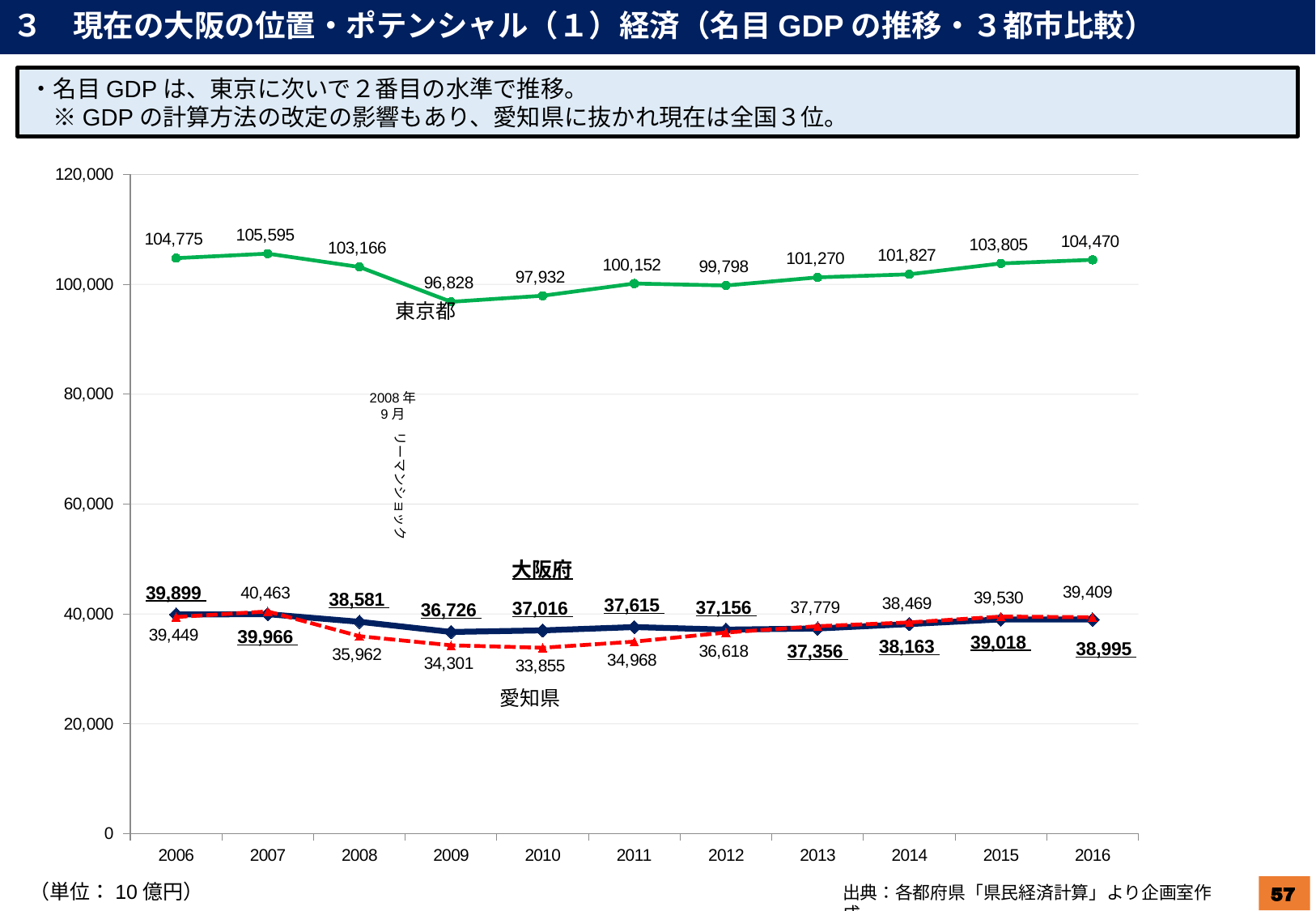

３　現在の大阪の位置・ポテンシャル（１）経済（名目GDPの推移・３都市比較）
・名目GDPは、東京に次いで２番目の水準で推移。
　※GDPの計算方法の改定の影響もあり、愛知県に抜かれ現在は全国３位。

### Chart

| Category | 大阪府 | 東京都 | 愛知県 |
|---|---|---|---|
| 2006 | 39899.0 | 104775.0 | 39449.0 |
| 2007 | 39966.0 | 105595.0 | 40463.0 |
| 2008 | 38581.0 | 103166.0 | 35962.0 |
| 2009 | 36726.0 | 96828.0 | 34301.0 |
| 2010 | 37016.0 | 97932.0 | 33855.0 |
| 2011 | 37615.0 | 100152.0 | 34968.0 |
| 2012 | 37156.0 | 99798.0 | 36618.0 |
| 2013 | 37356.0 | 101270.0 | 37779.0 |
| 2014 | 38163.0 | 101827.0 | 38469.0 |
| 2015 | 39018.0 | 103805.0 | 39530.0 |
| 2016 | 38995.0 | 104470.0 | 39409.0 |
東京都
2008年
9月
リーマンショック
大阪府
愛知県
（単位：10億円）
出典：各都府県「県民経済計算」より企画室作成
57